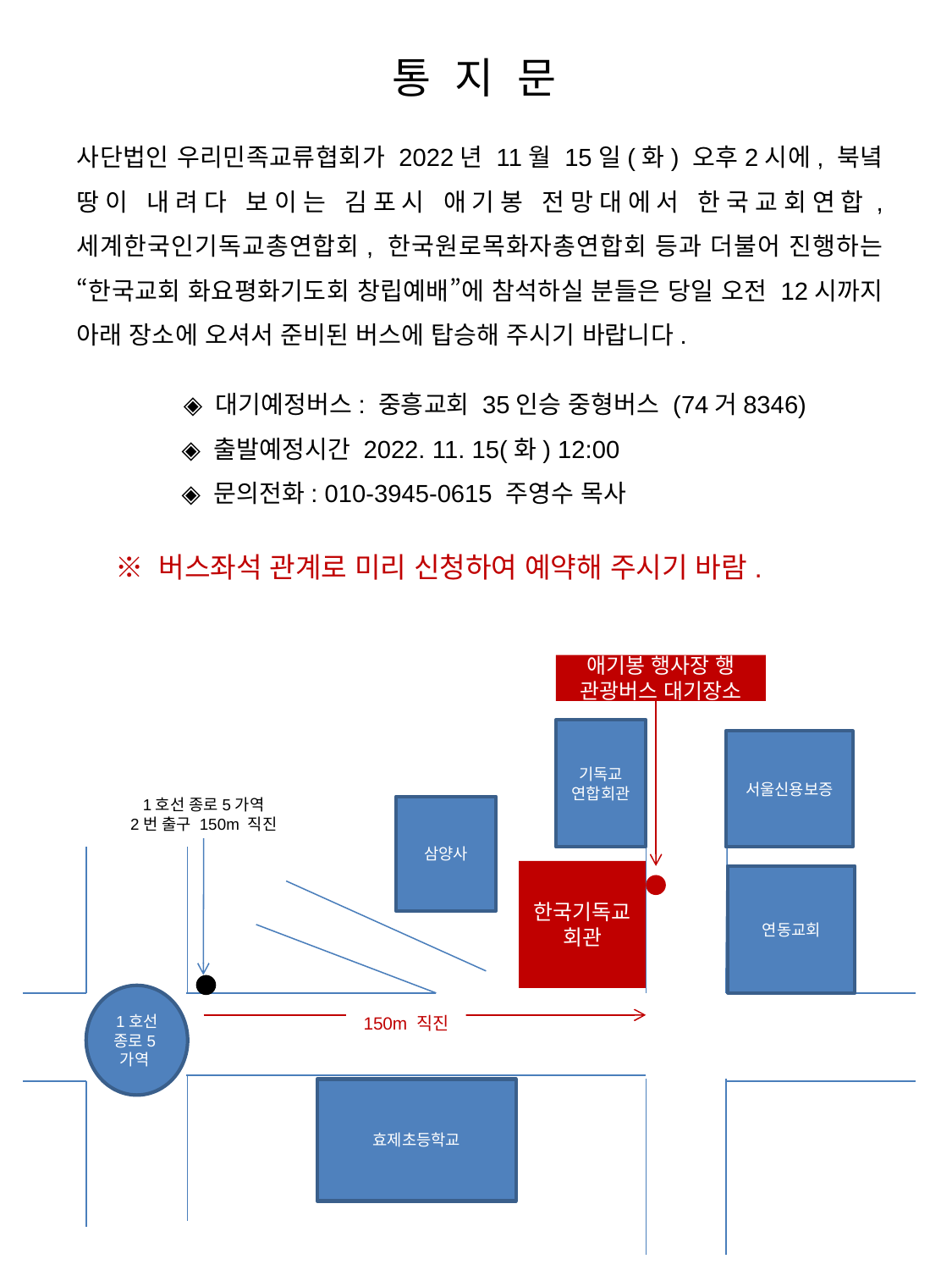

통  지  문

사단법인 우리민족교류협회가 2022년 11월 15일(화) 오후2시에, 북녘 땅이 내려다 보이는 김포시 애기봉 전망대에서 한국교회연합, 세계한국인기독교총연합회, 한국원로목화자총연합회 등과 더불어 진행하는 “한국교회 화요평화기도회 창립예배”에 참석하실 분들은 당일 오전 12시까지 아래 장소에 오셔서 준비된 버스에 탑승해 주시기 바랍니다.

                  ◈ 대기예정버스: 중흥교회 35인승 중형버스 (74거8346)
               ◈ 출발예정시간 2022. 11. 15(화) 12:00
               ◈ 문의전화: 010-3945-0615 주영수 목사

     ※ 버스좌석 관계로 미리 신청하여 예약해 주시기 바람.

애기봉 행사장 행
관광버스 대기장소
기독교
연합회관
서울신용보증
1호선 종로5가역
2번 출구 150m 직진
삼양사
한국기독교회관
연동교회

1호선
종로5가역
150m 직진
효제초등학교